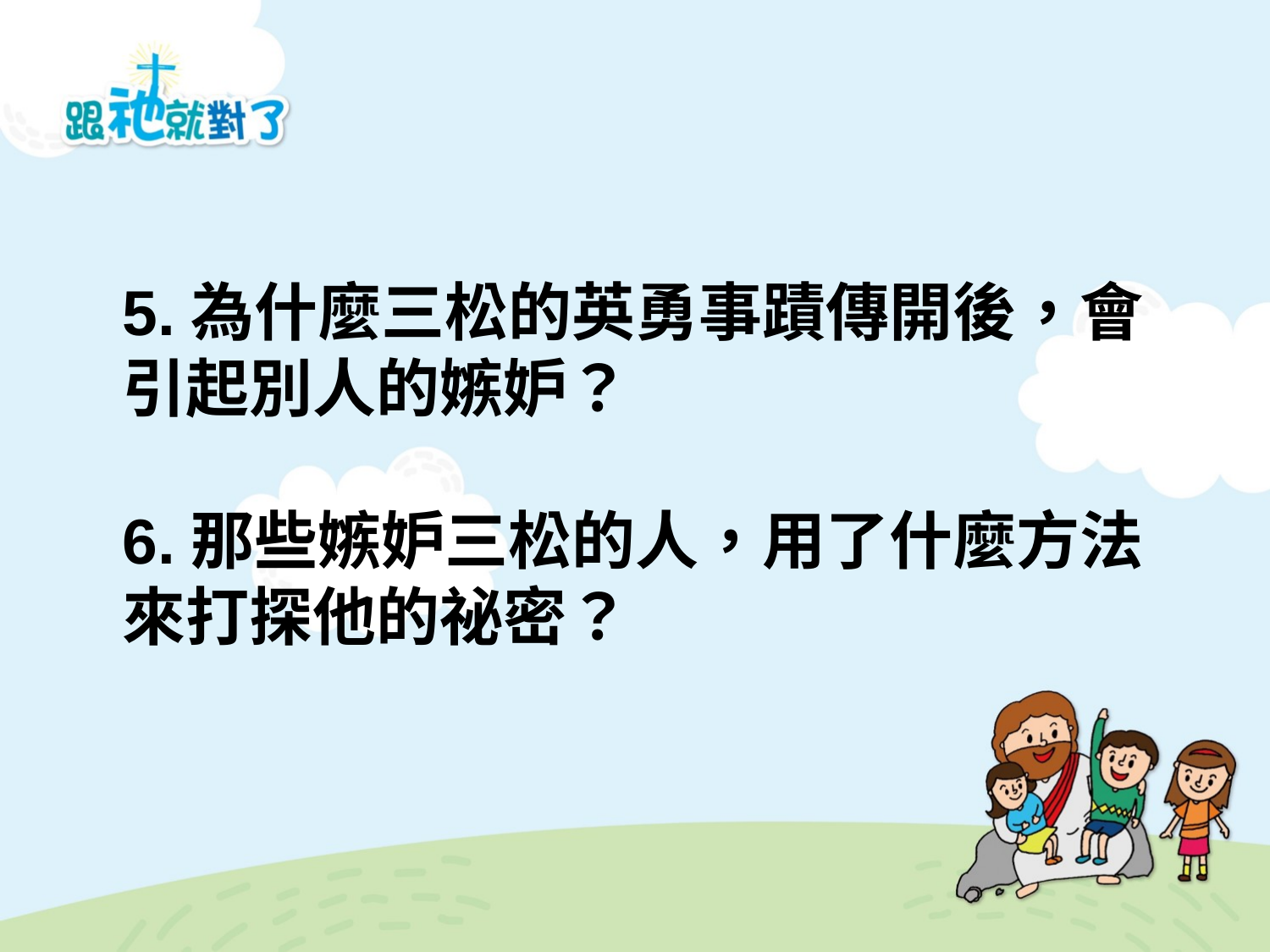

5.為什麼三松的英勇事蹟傳開後，會引起別人的嫉妒？

6.那些嫉妒三松的人，用了什麼方法來打探他的祕密？